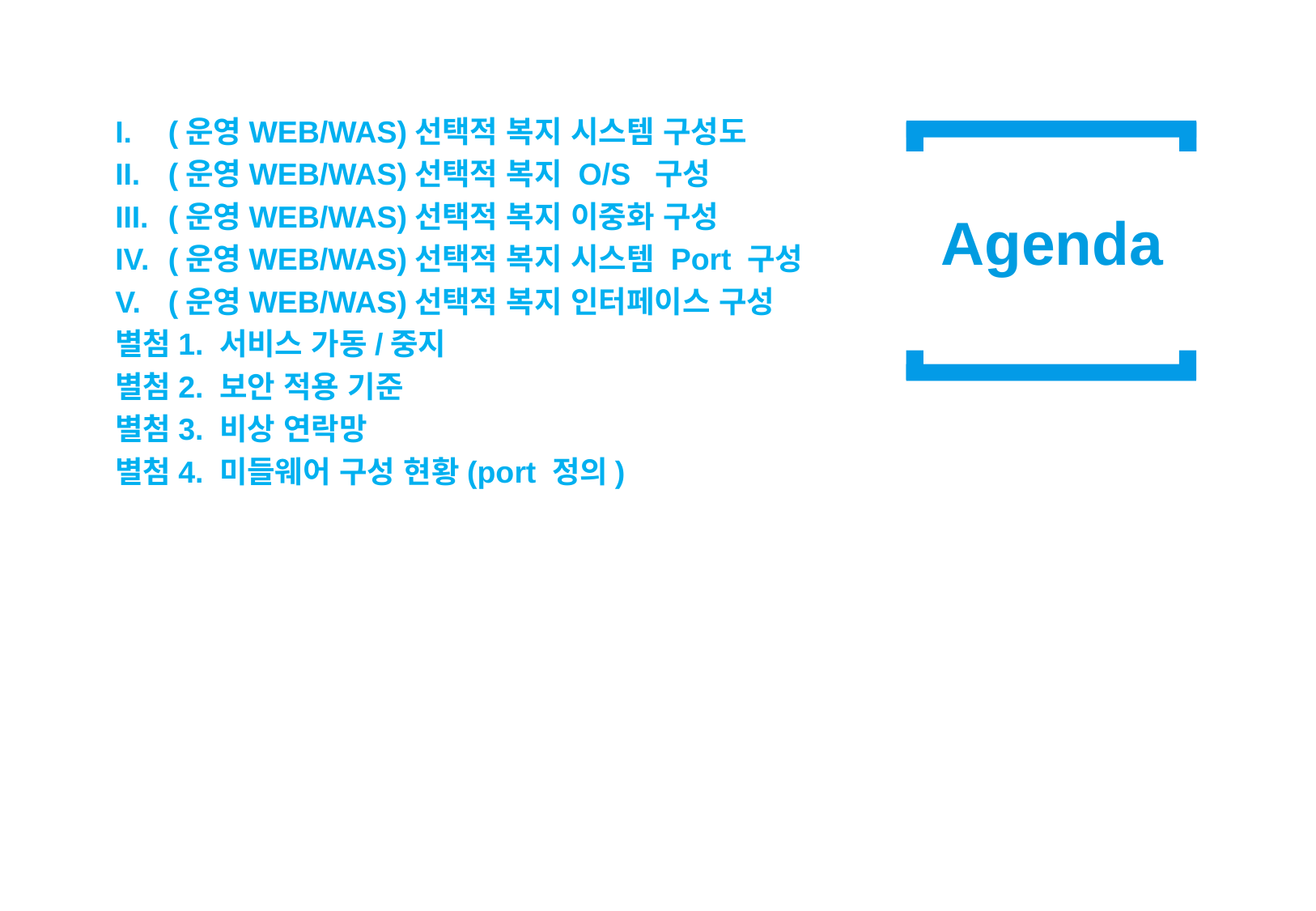

(운영WEB/WAS)선택적 복지 시스템 구성도
(운영WEB/WAS)선택적 복지 O/S  구성
(운영WEB/WAS)선택적 복지 이중화 구성
(운영WEB/WAS)선택적 복지 시스템 Port 구성
(운영WEB/WAS)선택적 복지 인터페이스 구성
별첨1. 서비스 가동/중지
별첨2. 보안 적용 기준
별첨3. 비상 연락망
별첨4. 미들웨어 구성 현황(port 정의)